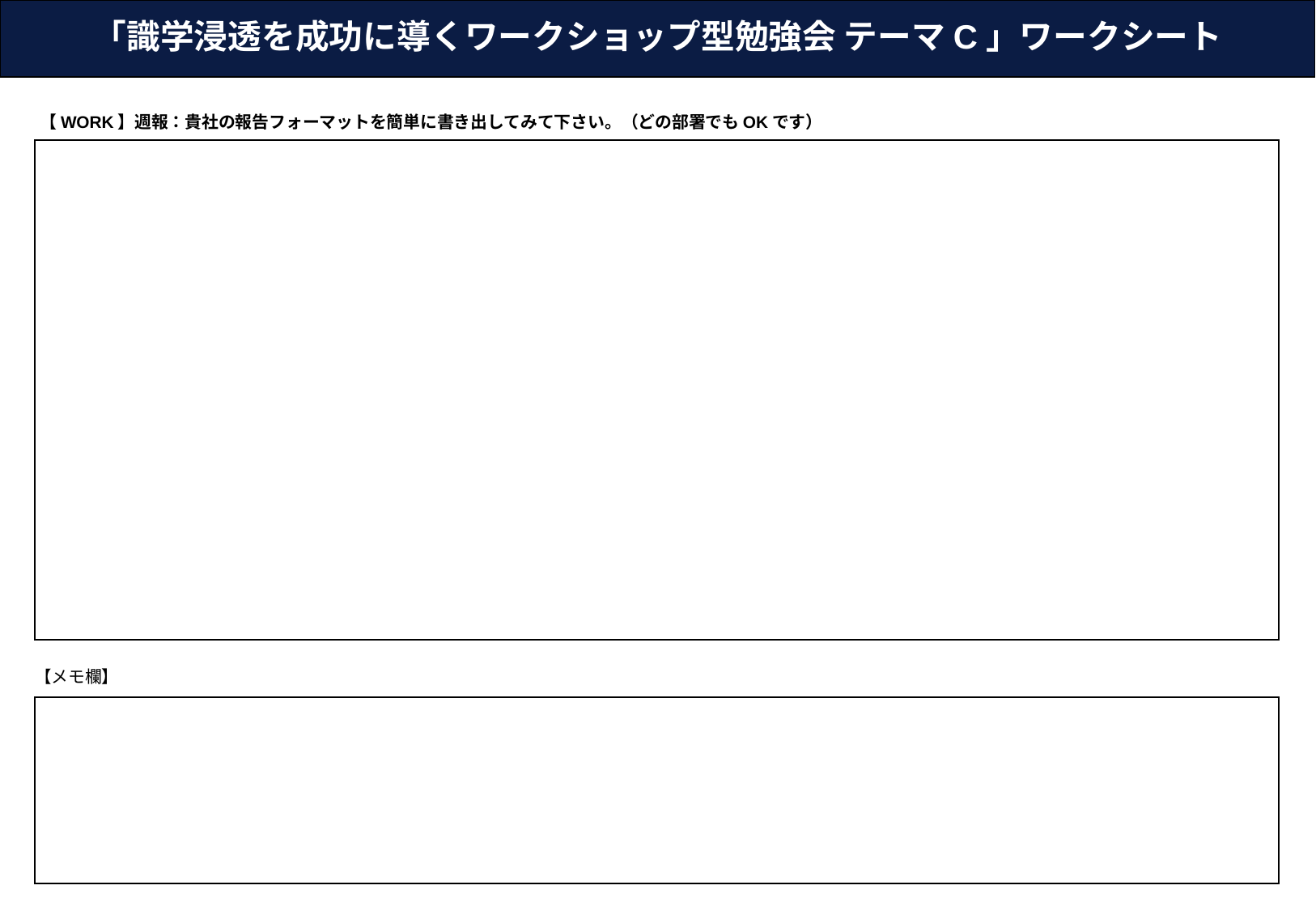

# 「識学浸透を成功に導くワークショップ型勉強会 テーマC」ワークシート
【WORK】週報：貴社の報告フォーマットを簡単に書き出してみて下さい。（どの部署でもOKです）

【メモ欄】